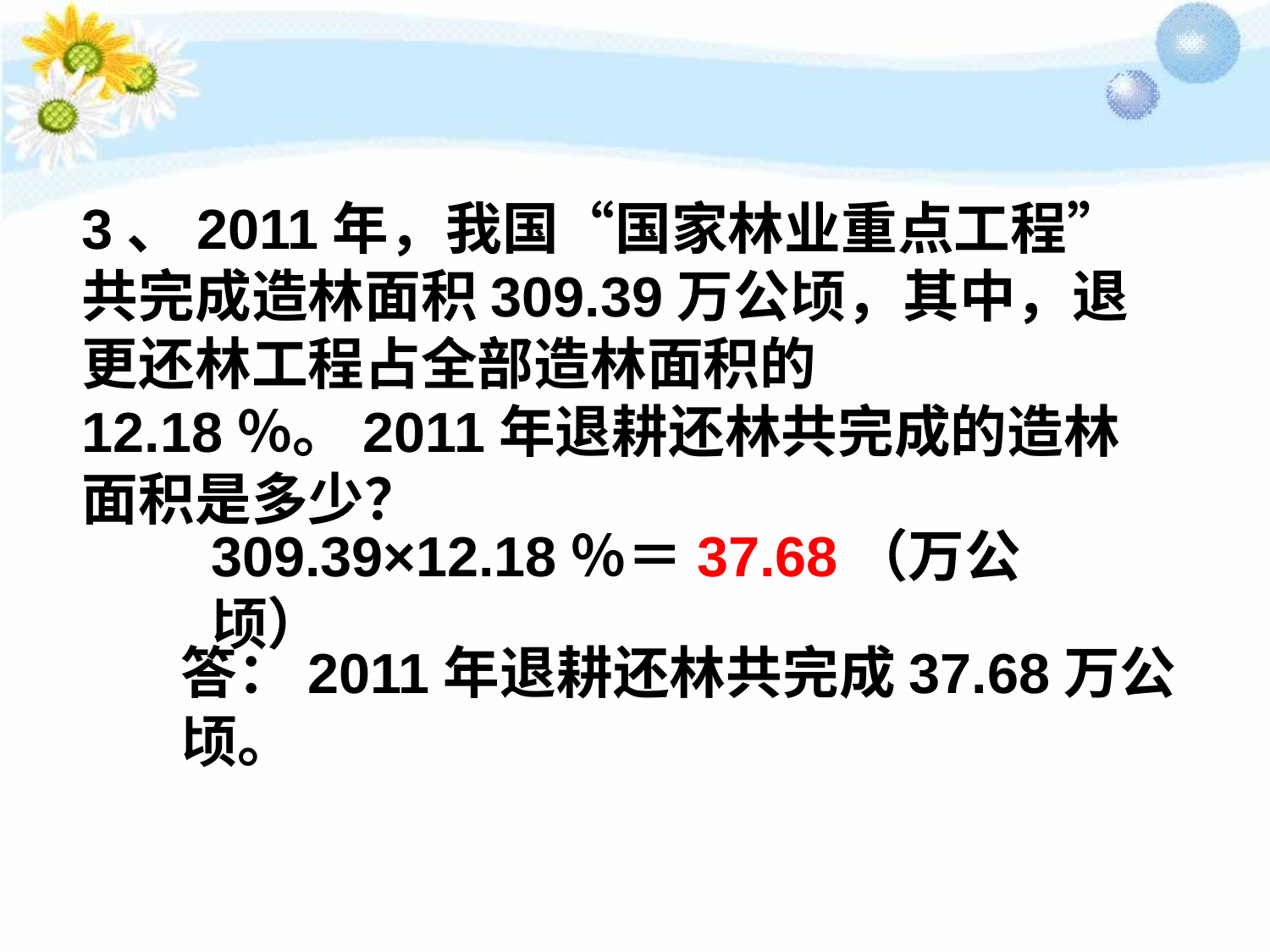

3、2011年，我国“国家林业重点工程”共完成造林面积309.39万公顷，其中，退更还林工程占全部造林面积的12.18％。2011年退耕还林共完成的造林面积是多少？
309.39×12.18％＝37.68（万公顷）
答：2011年退耕还林共完成37.68万公顷。